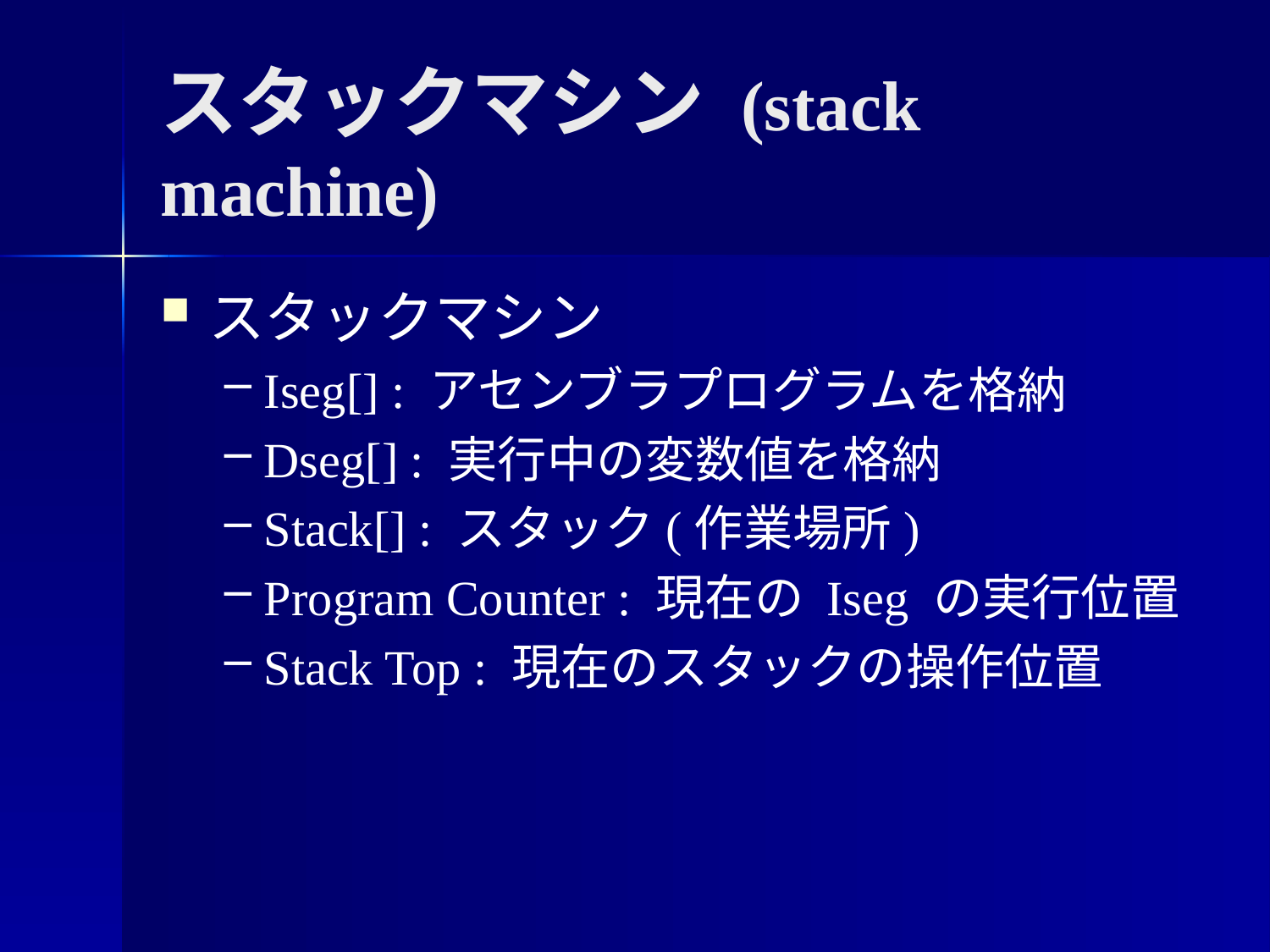

スタックマシン (stack machine)
スタックマシン
Iseg[] : アセンブラプログラムを格納
Dseg[] : 実行中の変数値を格納
Stack[] : スタック(作業場所)
Program Counter : 現在の Iseg の実行位置
Stack Top : 現在のスタックの操作位置